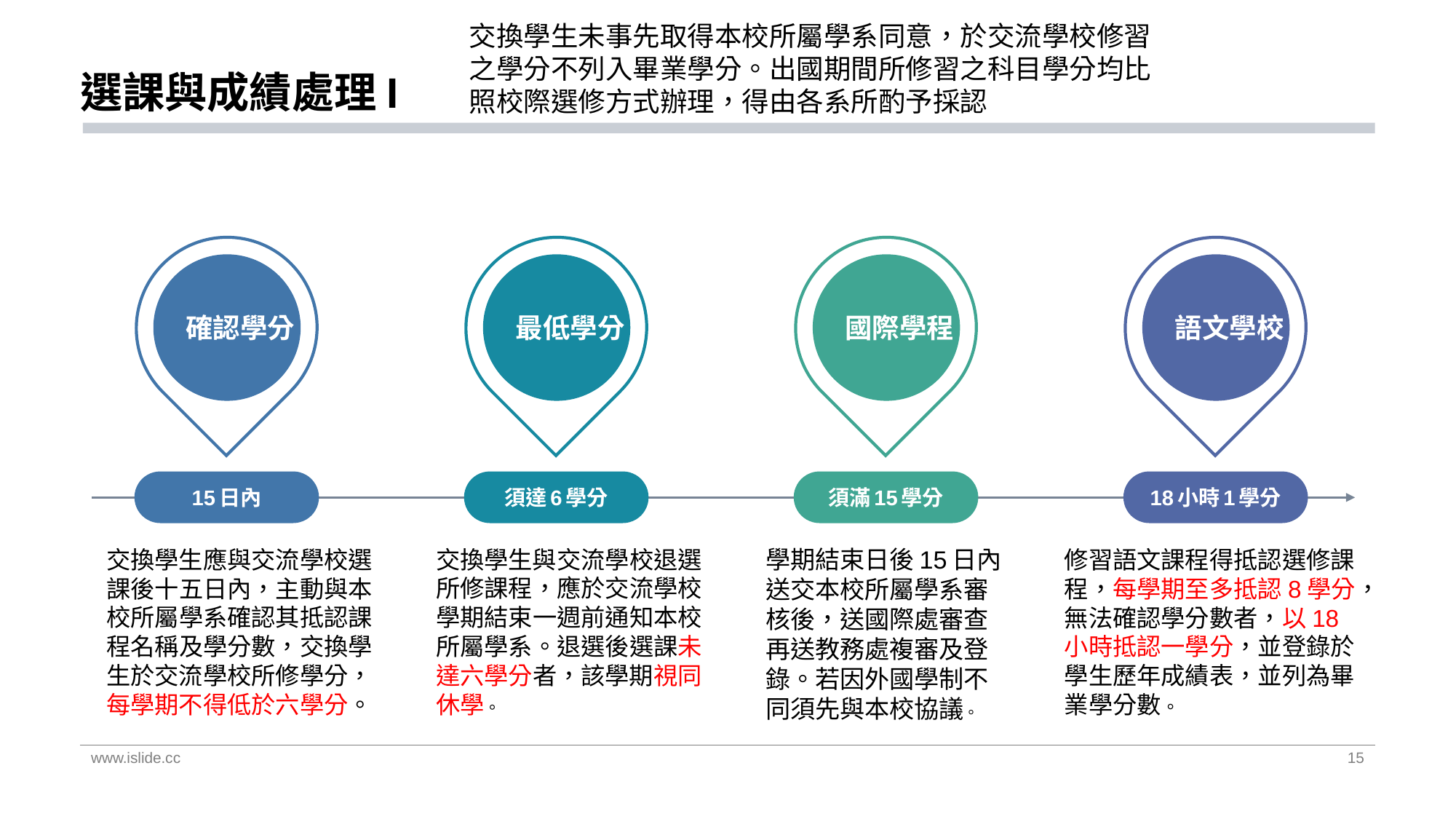

# 選課與成績處理I
交換學生未事先取得本校所屬學系同意，於交流學校修習之學分不列入畢業學分。出國期間所修習之科目學分均比照校際選修方式辦理，得由各系所酌予採認

確認學分

最低學分

國際學程

語文學校
15日內
須達6學分
須滿15學分
18小時1學分
交換學生應與交流學校選課後十五日內，主動與本校所屬學系確認其抵認課程名稱及學分數，交換學生於交流學校所修學分，每學期不得低於六學分。
交換學生與交流學校退選所修課程，應於交流學校學期結束一週前通知本校所屬學系。退選後選課未達六學分者，該學期視同休學。
學期結束日後15日內送交本校所屬學系審核後，送國際處審查再送教務處複審及登錄。若因外國學制不同須先與本校協議。
修習語文課程得抵認選修課程，每學期至多抵認8學分，無法確認學分數者，以18小時抵認一學分，並登錄於學生歷年成績表，並列為畢業學分數。
www.islide.cc
15